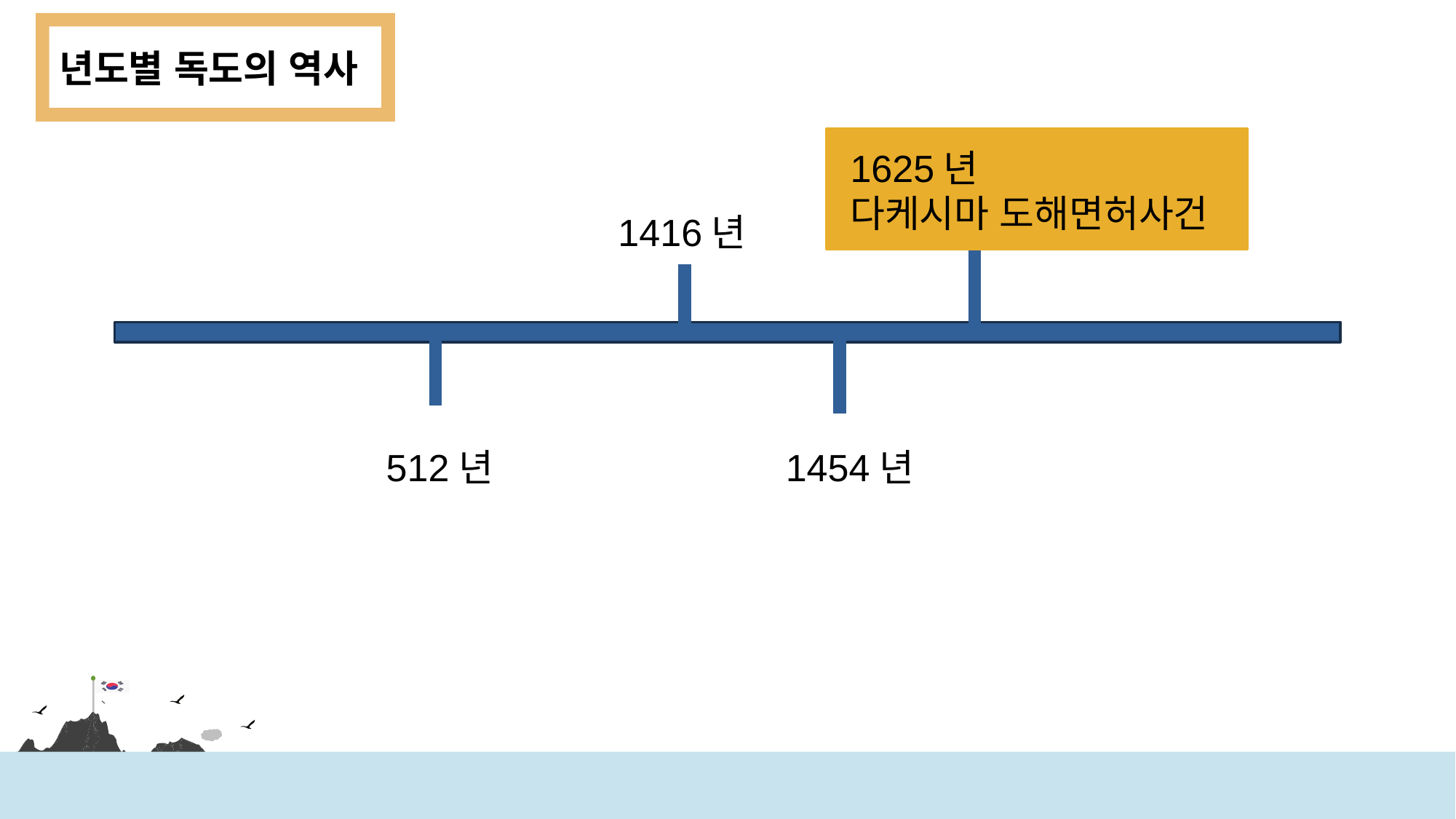

년도별 독도의 역사

1625년
다케시마 도해면허사건

1416년

512년
1454년